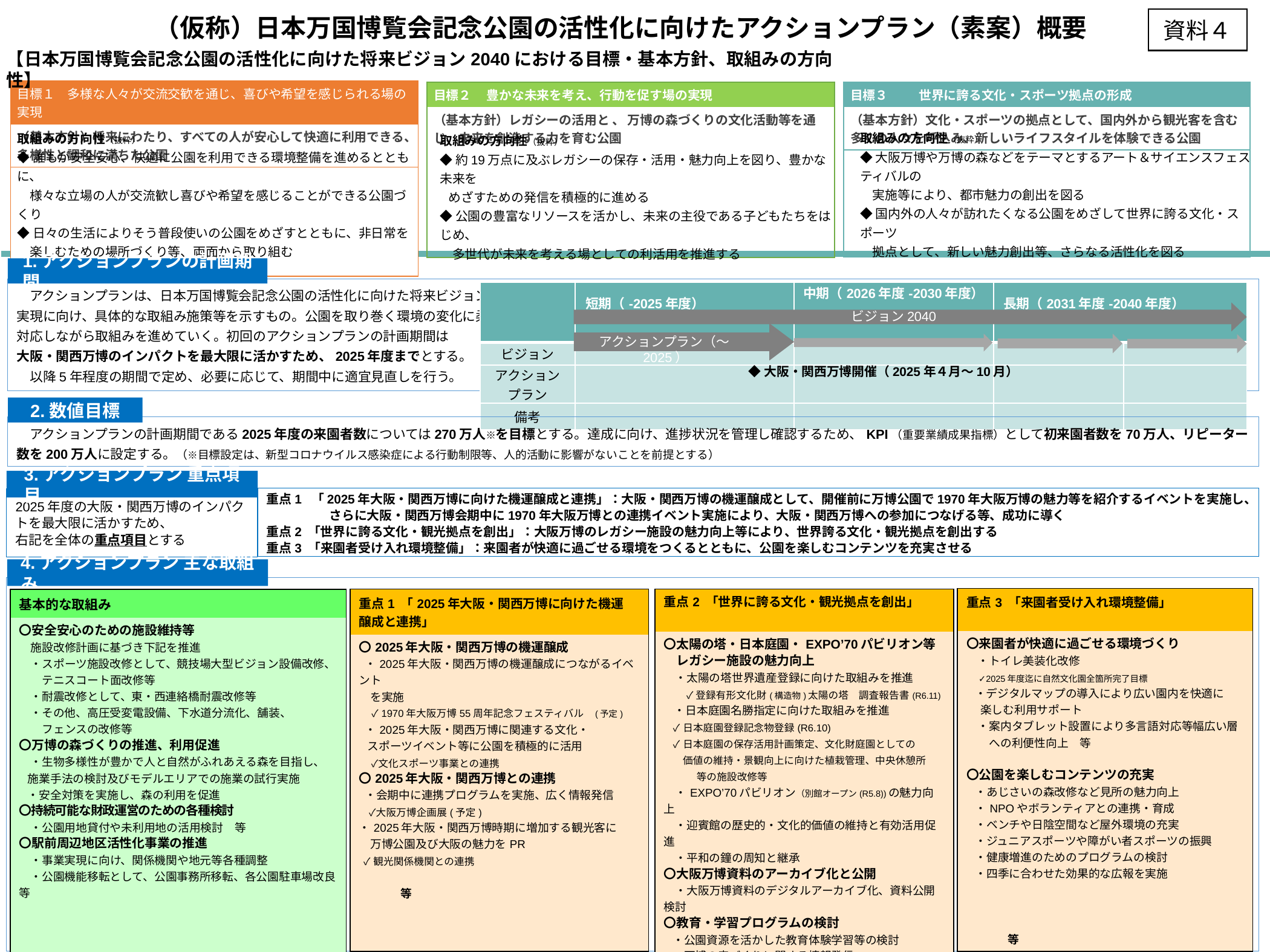

（仮称）日本万国博覧会記念公園の活性化に向けたアクションプラン（素案）概要
資料４
【⽇本万国博覧会記念公園の活性化に向けた将来ビジョン2040における目標・基本方針、取組みの方向性】
| 目標１　多様な人々が交流交歓を通じ、喜びや希望を感じられる場の実現 |
| --- |
| （基本方針）将来にわたり、すべての人が安心して快適に利用できる、多様性と調和に満ちた公園 |
|  |
| 目標２ 　豊かな未来を考え、行動を促す場の実現 |
| --- |
| （基本方針）レガシーの活用と 、 万博の森づくりの文化活動等を通じ、未来を創造する力を育む公園 |
|  |
| 目標３ 　　世界に誇る文化・スポーツ拠点の形成 |
| --- |
| （基本方針）文化・スポーツの拠点として、国内外から観光客を含む多くの人々を呼込み、新しいライフスタイルを体験できる公園 |
|  |
取組みの方向性（抜粋）
◆誰もが安全安心、快適に公園を利用できる環境整備を進めるとともに、
　様々な立場の人が交流歓し喜びや希望を感じることができる公園づくり
◆日々の生活によりそう普段使いの公園をめざすとともに、非日常を
　楽しむための場所づくり等、両面から取り組む
取組みの方向性（抜粋）
◆大阪万博や万博の森などをテーマとするアート＆サイエンスフェスティバルの
　実施等により、都市魅力の創出を図る
◆国内外の人々が訪れたくなる公園をめざして世界に誇る文化・スポーツ
　拠点として、新しい魅力創出等、さらなる活性化を図る
取組みの方向性（抜粋）
◆約19万点に及ぶレガシーの保存・活用・魅力向上を図り、豊かな未来を
  めざすための発信を積極的に進める
◆公園の豊富なリソースを活かし、未来の主役である子どもたちをはじめ、
　多世代が未来を考える場としての利活用を推進する
1.アクションプランの計画期間
　アクションプランは、日本万国博覧会記念公園の活性化に向けた将来ビジョン2040の
実現に向け、具体的な取組み施策等を示すもの。公園を取り巻く環境の変化に柔軟に
対応しながら取組みを進めていく。初回のアクションプランの計画期間は
大阪・関西万博のインパクトを最大限に活かすため、2025年度までとする。
　以降5年程度の期間で定め、必要に応じて、期間中に適宜見直しを行う。
|  | 短期（-2025年度） | 中期（2026年度-2030年度） | 長期（2031年度-2040年度） |  |
| --- | --- | --- | --- | --- |
| ビジョン |  |  |  |  |
| アクションプラン |  |  |  |  |
| 備考 |  |  |  |  |

ビジョン2040

アクションプラン（～2025）

◆大阪・関西万博開催（2025年４月～10月）
2.数値目標
　アクションプランの計画期間である2025年度の来園者数については270万人※を目標とする。達成に向け、進捗状況を管理し確認するため、KPI（重要業績成果指標）として初来園者数を70万人、リピーター数を200万人に設定する。（※目標設定は、新型コロナウイルス感染症による行動制限等、人的活動に影響がないことを前提とする）
3.アクションプラン 重点項目
重点1  「2025年大阪・関西万博に向けた機運醸成と連携」：大阪・関西万博の機運醸成として、開催前に万博公園で1970年大阪万博の魅力等を紹介するイベントを実施し、
　　　　　さらに大阪・関西万博会期中に1970年大阪万博との連携イベント実施により、大阪・関西万博への参加につなげる等、成功に導く
重点2 「世界に誇る文化・観光拠点を創出」：大阪万博のレガシー施設の魅力向上等により、世界誇る文化・観光拠点を創出する
重点3 「来園者受け入れ環境整備」：来園者が快適に過ごせる環境をつくるとともに、公園を楽しむコンテンツを充実させる
2025年度の大阪・関西万博のインパクトを最大限に活かすため、
右記を全体の重点項目とする
4.アクションプラン 主な取組み

| 重点3 「来園者受け入れ環境整備」 |
| --- |
| 〇来園者が快適に過ごせる環境づくり 　・トイレ美装化改修 ✓2025年度迄に自然文化園全箇所完了目標　 ・デジタルマップの導入により広い園内を快適に 　 楽しむ利用サポート 　・案内タブレット設置により多言語対応等幅広い層 　　への利便性向上　等 〇公園を楽しむコンテンツの充実　 ・あじさいの森改修など見所の魅力向上 ・NPOやボランティアとの連携・育成 ・ベンチや日陰空間など屋外環境の充実 ・ジュニアスポーツや障がい者スポーツの振興 ・健康増進のためのプログラムの検討 ・四季に合わせた効果的な広報を実施　　　　　　　　　　　　　　　　　　　　　　　　　　　　　　　　 　　　　　　　　　　　　　　　　 　　　　　　　　　　等 |
| 重点1 「2025年大阪・関西万博に向けた機運 醸成と連携」 |
| --- |
| 〇2025年大阪・関西万博の機運醸成　 ・2025年大阪・関西万博の機運醸成につながるイベント 　を実施 　✓1970年大阪万博55周年記念フェスティバル　(予定) ・2025年大阪・関西万博に関連する文化・ スポーツイベント等に公園を積極的に活用　　　　 　 ✓文化スポーツ事業との連携 〇2025年大阪・関西万博との連携 ・会期中に連携プログラムを実施、広く情報発信 　✓大阪万博企画展(予定) ・2025年大阪・関西万博時期に増加する観光客に 　万博公園及び大阪の魅力をPR ✓観光関係機関との連携 　　　　　　　　　　　　　　　　　　　　　　 　　　　等 |
| 重点2 「世界に誇る文化・観光拠点を創出」 |
| --- |
| 〇太陽の塔・日本庭園・EXPO’70パビリオン等 　レガシー施設の魅力向上 　・太陽の塔世界遺産登録に向けた取組みを推進 　 　✓ 登録有形文化財(構造物)太陽の塔　調査報告書(R6.11) 　・日本庭園名勝指定に向けた取組みを推進 ✓日本庭園登録記念物登録(R6.10) ✓日本庭園の保存活用計画策定、文化財庭園としての 価値の維持・景観向上に向けた植栽管理、中央休憩所 　　　 等の施設改修等 　・EXPO’70パビリオン（別館オープン(R5.8))の魅力向上 　・迎賓館の歴史的・文化的価値の維持と有効活用促進 　・平和の鐘の周知と継承 〇大阪万博資料のアーカイブ化と公開　 　・大阪万博資料のデジタルアーカイブ化、資料公開検討 〇教育・学習プログラムの検討　 ・公園資源を活かした教育体験学習等の検討　 ・万博の森づくりに関する情報発信　　　　　 　 　　　　　　　　　　　　　　　 　　　　　　　　　　　　　　　　　　　　　　　　　　　　　　　　等 |
| 基本的な取組み |
| --- |
| 〇安全安心のための施設維持等 　施設改修計画に基づき下記を推進 　・スポーツ施設改修として、競技場大型ビジョン設備改修、 　　テニスコート面改修等 　・耐震改修として、東・西連絡橋耐震改修等 　・その他、高圧受変電設備、下水道分流化、舗装、 　　フェンスの改修等 〇万博の森づくりの推進、利用促進 　・生物多様性が豊かで人と自然がふれあえる森を目指し、 施業手法の検討及びモデルエリアでの施業の試行実施 ・安全対策を実施し、森の利用を促進 〇持続可能な財政運営のための各種検討 　・公園用地貸付や未利用地の活用検討　等 〇駅前周辺地区活性化事業の推進 　・事業実現に向け、関係機関や地元等各種調整 　・公園機能移転として、公園事務所移転、各公園駐車場改良等 　　　　　　　　　　　　　　　　　　　　　　　　　　　　　　　　　　　　　　　　　　　　 　　　　　　　　　　　　　　　　　　　　　　　　　　　　　　 　　　　　　　　　　　　　　　　　　　　　　　　　　　　　　　　　　　　　　　等 |